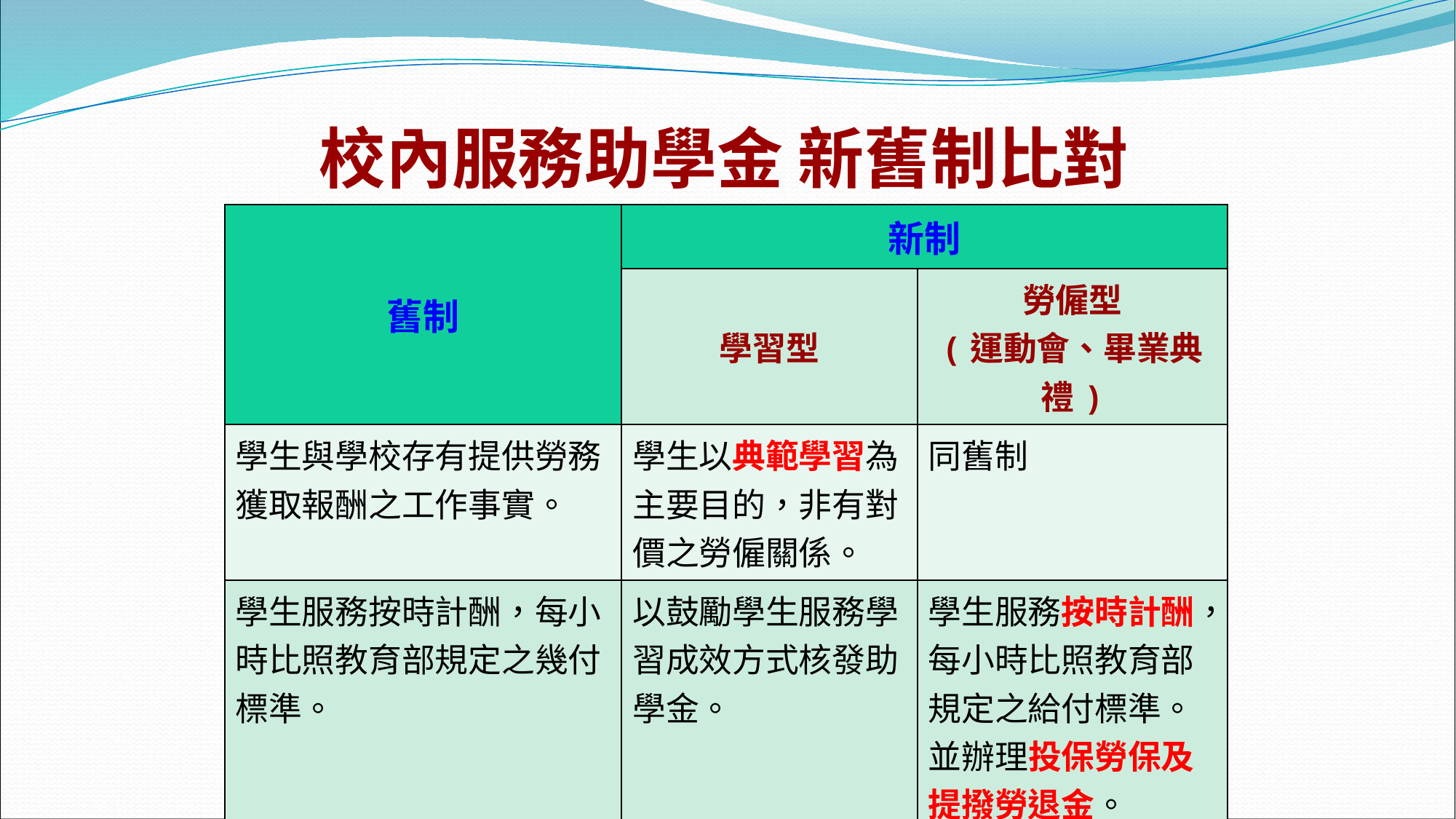

# 校內服務助學金 新舊制比對
| 舊制 | 新制 |  |
| --- | --- | --- |
|  | 學習型 | 勞僱型 (運動會、畢業典禮) |
| 學生與學校存有提供勞務獲取報酬之工作事實。 | 學生以典範學習為主要目的，非有對價之勞僱關係。 | 同舊制 |
| 學生服務按時計酬，每小時比照教育部規定之幾付標準。 | 以鼓勵學生服務學習成效方式核發助學金。 | 學生服務按時計酬，每小時比照教育部規定之給付標準。並辦理投保勞保及提撥勞退金。 |
| 校內服務每月時數上限80小時。 | 每學期校內服務時數上限160小時。 | 每週時數上限12小時。 |